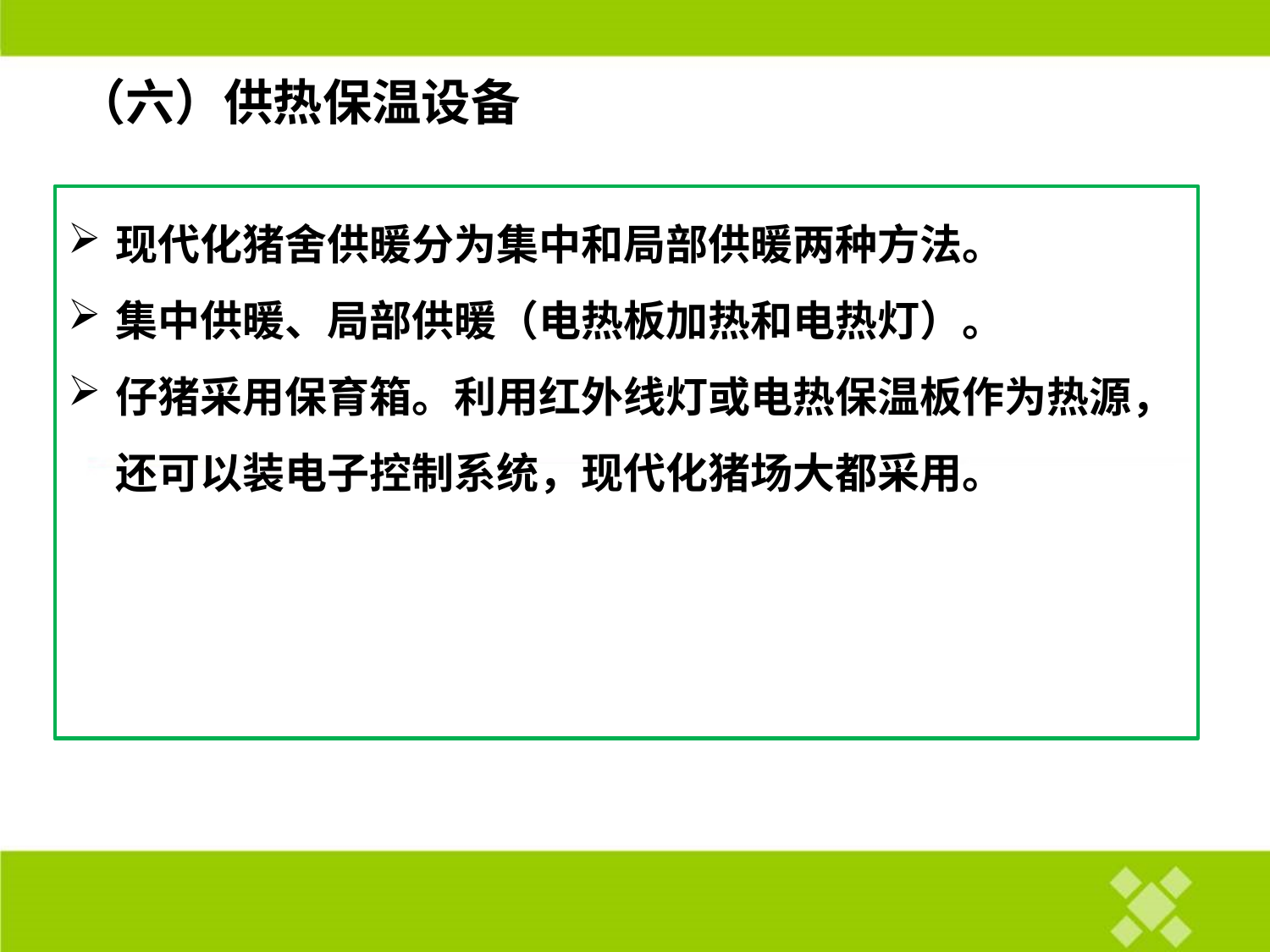

# （六）供热保温设备
现代化猪舍供暖分为集中和局部供暖两种方法。
集中供暖、局部供暖（电热板加热和电热灯）。
仔猪采用保育箱。利用红外线灯或电热保温板作为热源，还可以装电子控制系统，现代化猪场大都采用。